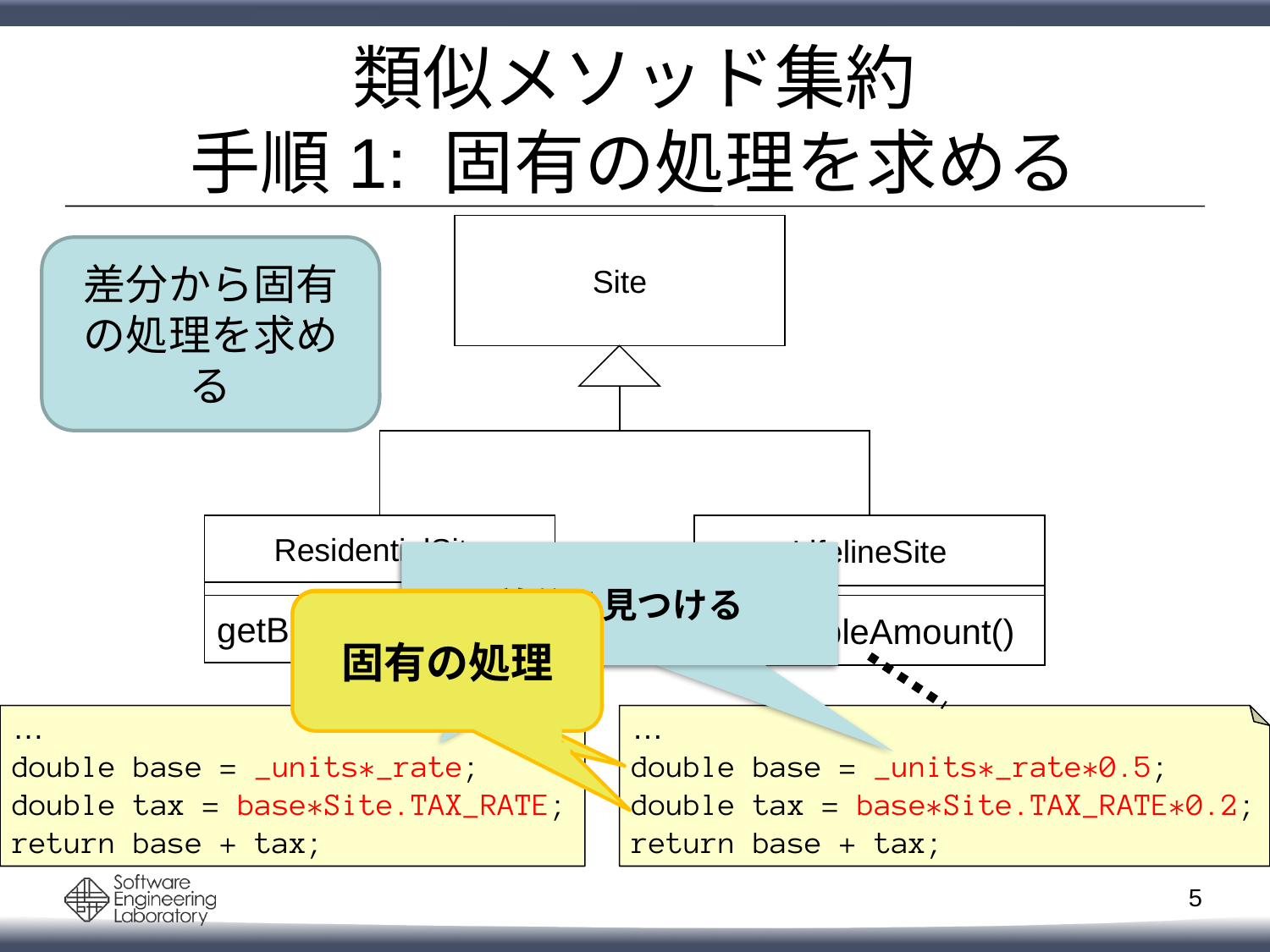

# 類似メソッド集約 手順1: 固有の処理を求める
Site
差分から固有の処理を求める

ResidentialSite
LifelineSite

差分を見つける

固有の処理
固有の処理

getBillableAmount()
getBillableAmount()
…
double base = _units*_rate*0.5;
double tax = base*Site.TAX_RATE*0.2;
return base + tax;
…
double base = _units*_rate;
double tax = base*Site.TAX_RATE;
return base + tax;
5